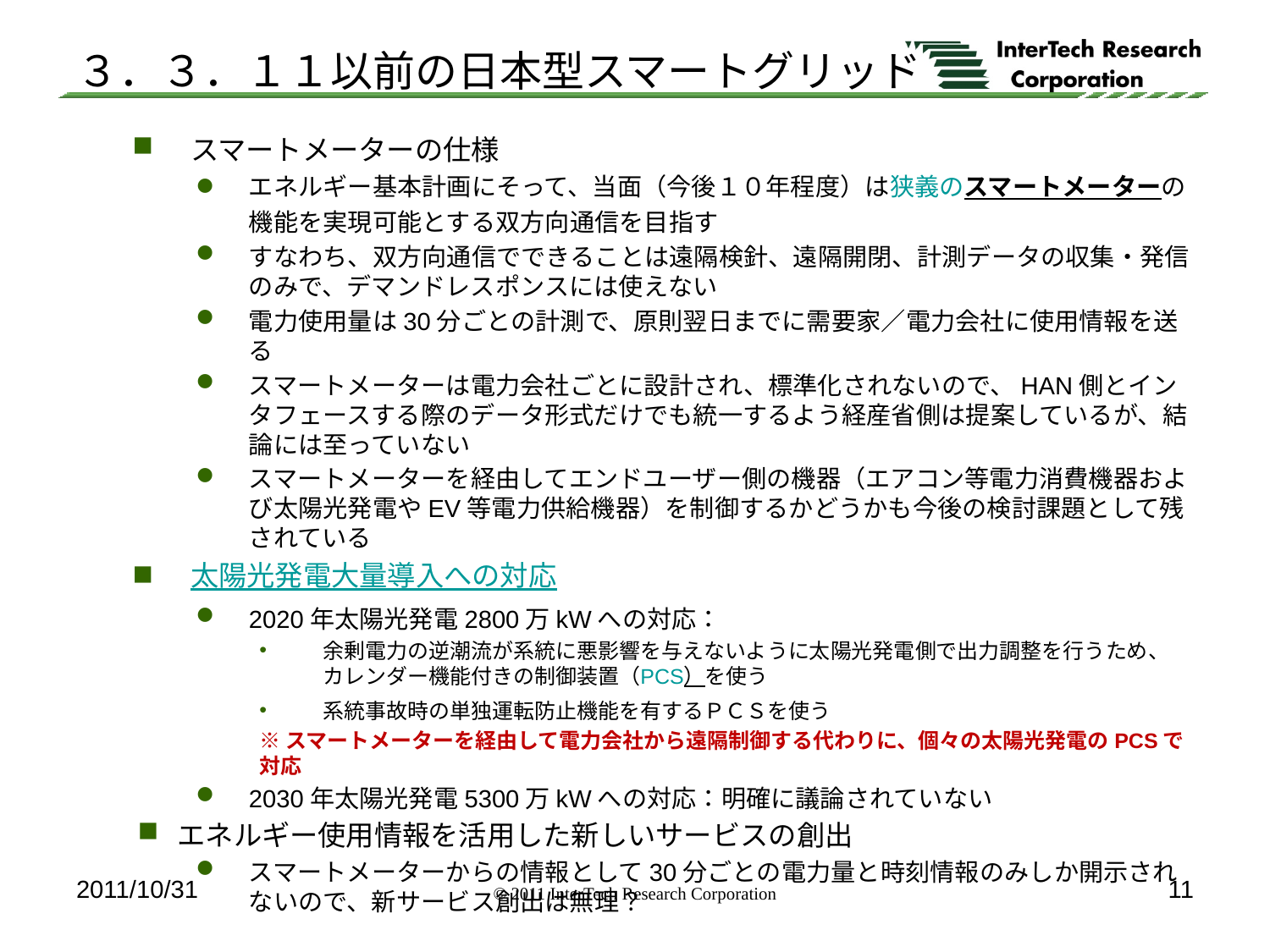

# ３．３．１１以前の日本型スマートグリッド
スマートメーターの仕様
エネルギー基本計画にそって、当面（今後１０年程度）は狭義のスマートメーターの機能を実現可能とする双方向通信を目指す
すなわち、双方向通信でできることは遠隔検針、遠隔開閉、計測データの収集・発信のみで、デマンドレスポンスには使えない
電力使用量は30分ごとの計測で、原則翌日までに需要家／電力会社に使用情報を送る
スマートメーターは電力会社ごとに設計され、標準化されないので、HAN側とインタフェースする際のデータ形式だけでも統一するよう経産省側は提案しているが、結論には至っていない
スマートメーターを経由してエンドユーザー側の機器（エアコン等電力消費機器および太陽光発電やEV等電力供給機器）を制御するかどうかも今後の検討課題として残されている
太陽光発電大量導入への対応
2020年太陽光発電2800万kWへの対応：
余剰電力の逆潮流が系統に悪影響を与えないように太陽光発電側で出力調整を行うため、カレンダー機能付きの制御装置（PCS）を使う
系統事故時の単独運転防止機能を有するＰＣＳを使う
※スマートメーターを経由して電力会社から遠隔制御する代わりに、個々の太陽光発電のPCSで対応
2030年太陽光発電5300万kWへの対応：明確に議論されていない
エネルギー使用情報を活用した新しいサービスの創出
スマートメーターからの情報として30分ごとの電力量と時刻情報のみしか開示されないので、新サービス創出は無理？

2011/10/31
11
© 2011 InterTech Research Corporation